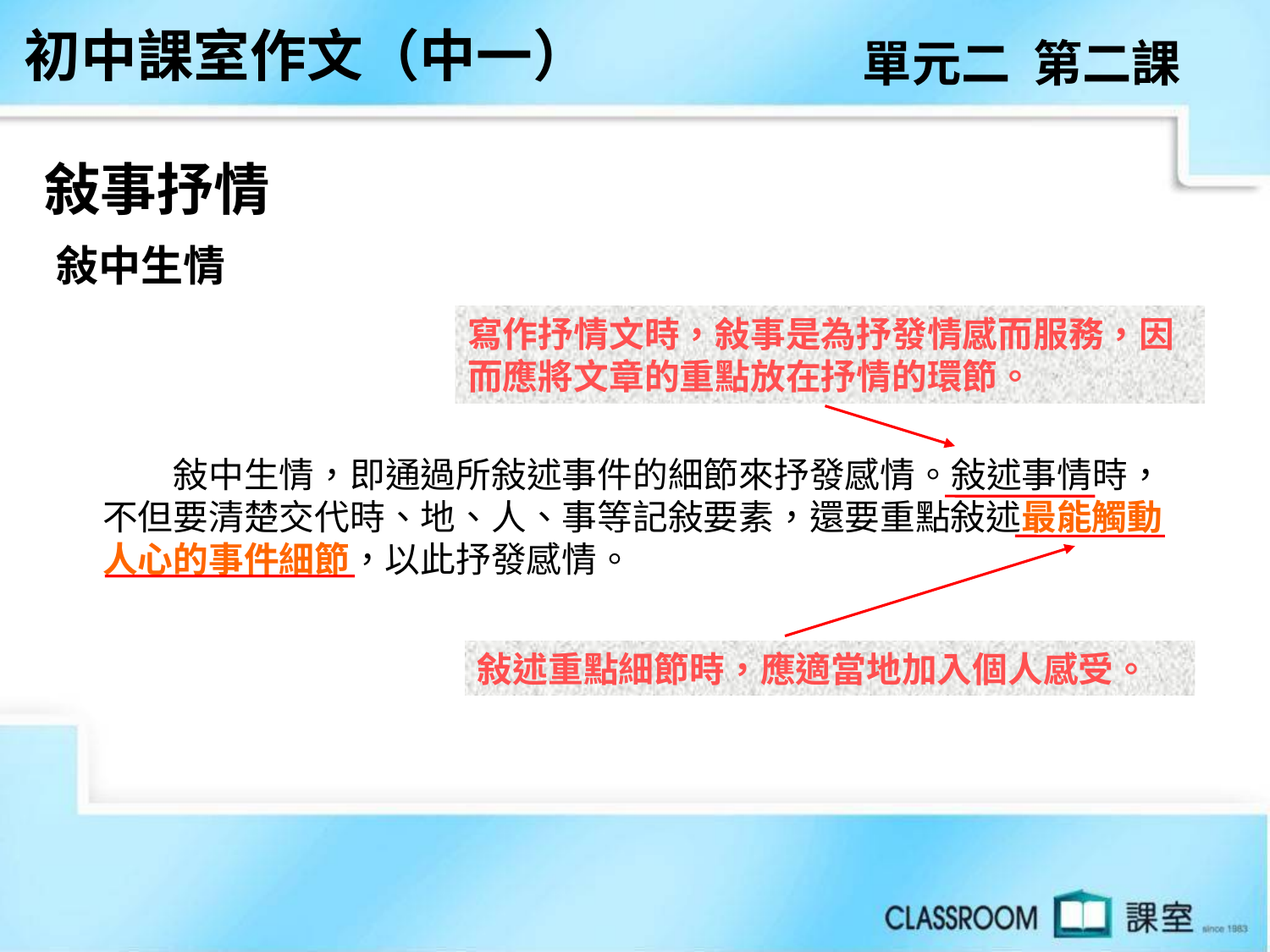

初中課室作文（中一）
單元二  第二課
敍事抒情
 敍中生情
寫作抒情文時，敍事是為抒發情感而服務，因而應將文章的重點放在抒情的環節。

　　敍中生情，即通過所敍述事件的細節來抒發感情。敍述事情時，不但要清楚交代時、地、人、事等記敍要素，還要重點敍述最能觸動人心的事件細節，以此抒發感情。

敍述重點細節時，應適當地加入個人感受。